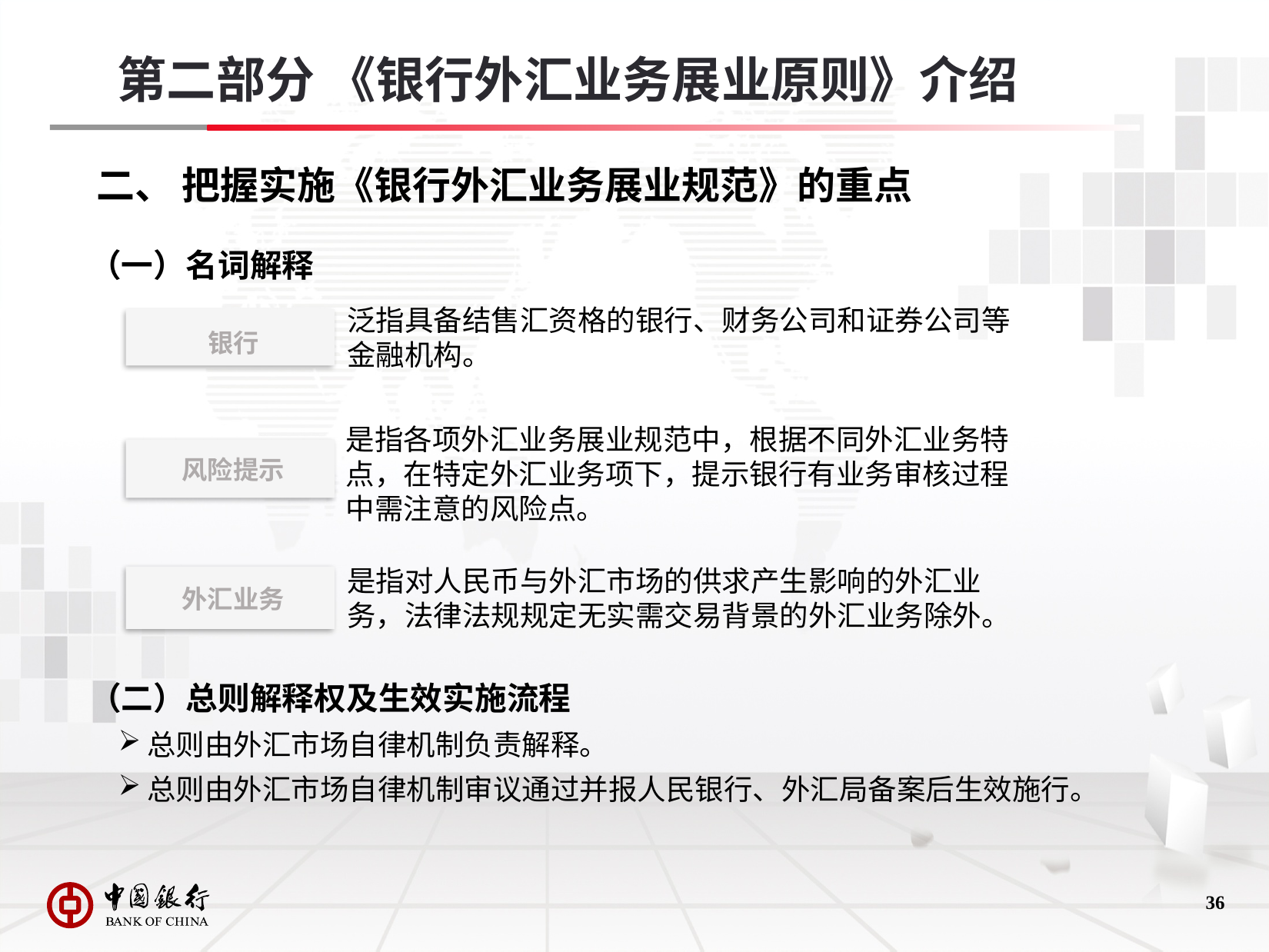

第二部分 《银行外汇业务展业原则》介绍
# 二、 把握实施《银行外汇业务展业规范》的重点
（一）名词解释

（二）总则解释权及生效实施流程
总则由外汇市场自律机制负责解释。
总则由外汇市场自律机制审议通过并报人民银行、外汇局备案后生效施行。
泛指具备结售汇资格的银行、财务公司和证券公司等金融机构。

银行
是指各项外汇业务展业规范中，根据不同外汇业务特点，在特定外汇业务项下，提示银行有业务审核过程中需注意的风险点。

风险提示
是指对人民币与外汇市场的供求产生影响的外汇业务，法律法规规定无实需交易背景的外汇业务除外。

外汇业务
36